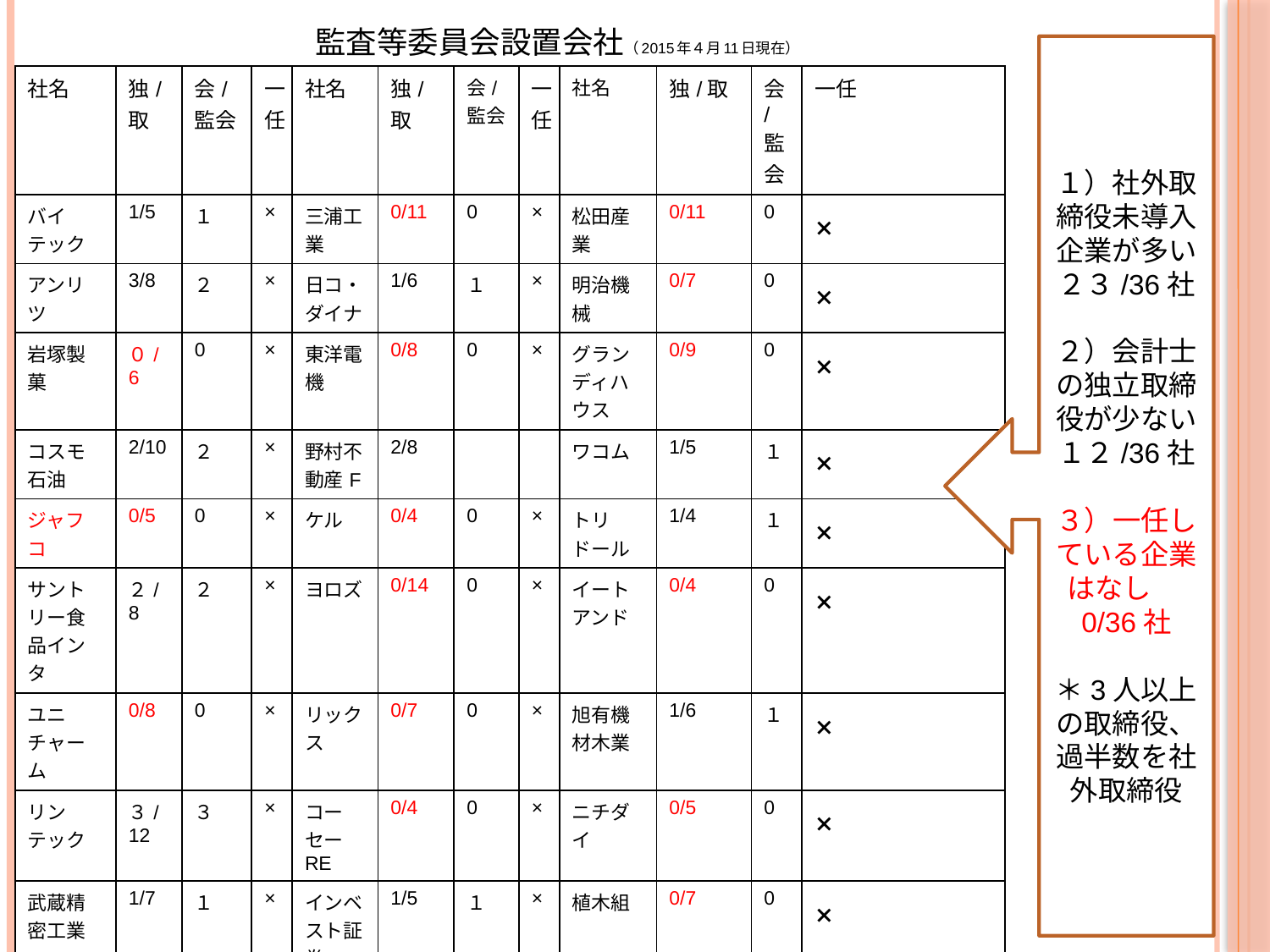

# 監査等委員会設置会社（2015年４月11日現在）
１）社外取締役未導入企業が多い
２３/36社

２）会計士の独立取締役が少ない
１２/36社

３）一任している企業はなし　0/36社

＊3人以上の取締役、過半数を社外取締役
| 社名 | 独/ 取 | 会/監会 | 一任 | 社名 | 独/取 | 会/監会 | 一任 | 社名 | 独/取 | 会/監会 | 一任 |
| --- | --- | --- | --- | --- | --- | --- | --- | --- | --- | --- | --- |
| バイテック | 1/5 | １ | × | 三浦工業 | 0/11 | 0 | × | 松田産業 | 0/11 | 0 | × |
| アンリツ | 3/8 | ２ | × | 日コ・ダイナ | 1/6 | １ | × | 明治機械 | 0/7 | 0 | × |
| 岩塚製菓 | ０/6 | 0 | × | 東洋電機 | 0/8 | 0 | × | グランディハウス | 0/9 | 0 | × |
| コスモ石油 | 2/10 | ２ | × | 野村不動産F | 2/8 |  |  | ワコム | 1/5 | １ | × |
| ジャフコ | 0/5 | 0 | × | ケル | 0/4 | 0 | × | トリドール | 1/4 | １ | × |
| サントリー食品インタ | ２/8 | ２ | × | ヨロズ | 0/14 | 0 | × | イートアンド | 0/4 | 0 | × |
| ユニチャーム | 0/8 | 0 | × | リックス | 0/7 | 0 | × | 旭有機材木業 | 1/6 | １ | × |
| リンテック | ３/12 | ３ | × | コーセーRE | 0/4 | 0 | × | ニチダイ | 0/5 | 0 | × |
| 武蔵精密工業 | 1/7 | １ | × | インベスト証券 | 1/5 | １ | × | 植木組 | 0/7 | 0 | × |
| ショーワ | 0/8 | 0 | × | コメ兵 | 0/9 | 0 | × | 明星工業 | 0/5 | 0 | × |
| C&Gシステムズ | 0/6 | 0 | × | サンヨーH | 1/9 | １ | × | ビーアールH | 0/5 | 0 | × |
| 三栄コーポ | 0/7 | 0 | × | 日本デコラックス | 0/3 | 0 | × | 伊予銀行 | 0/16 | 0 | × |
12